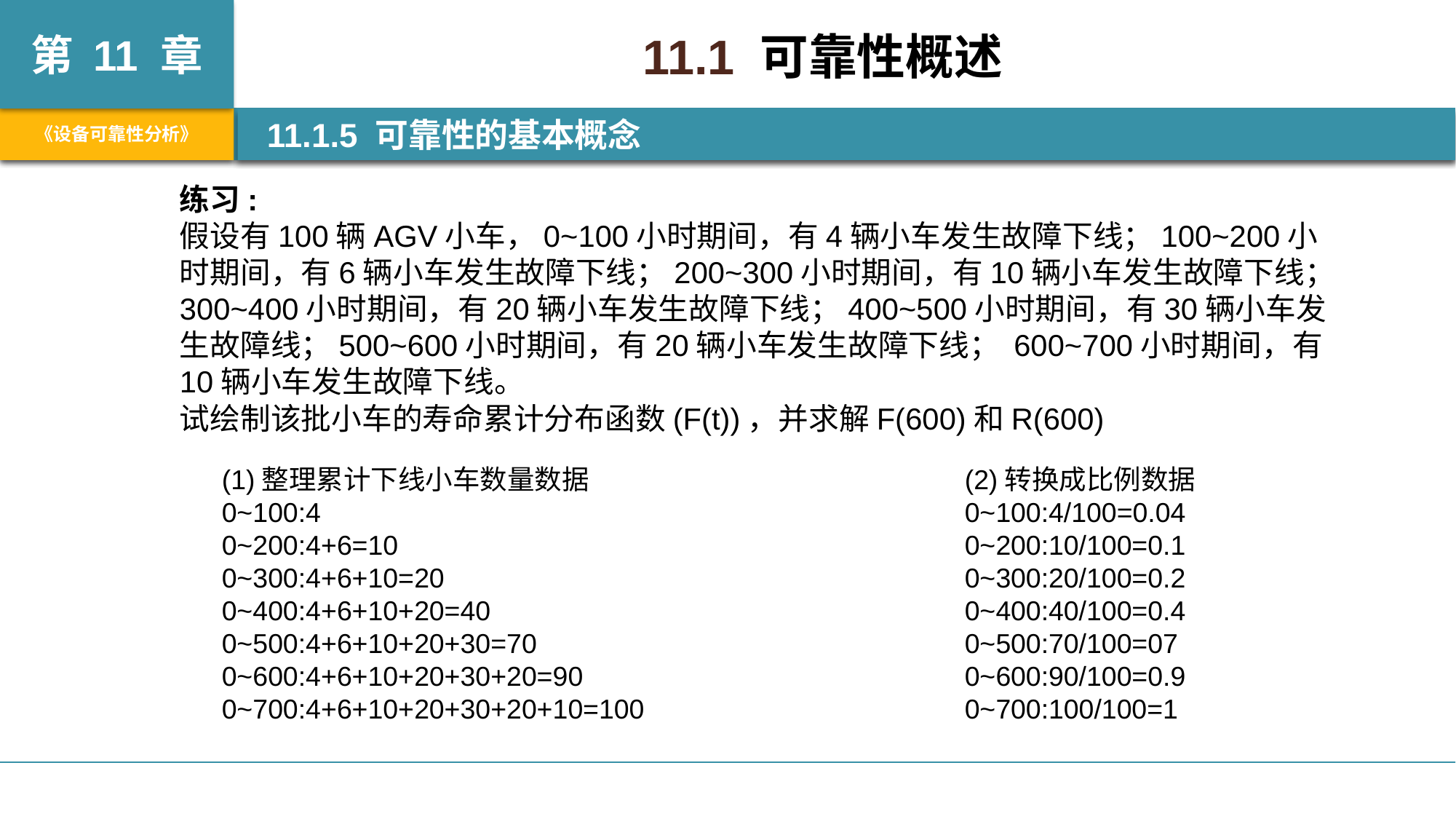

11.1 可靠性概述
  11.1.5 可靠性的基本概念
练习:
假设有100辆AGV小车，0~100小时期间，有4辆小车发生故障下线；100~200小时期间，有6辆小车发生故障下线；200~300小时期间，有10辆小车发生故障下线；300~400小时期间，有20辆小车发生故障下线；400~500小时期间，有30辆小车发生故障线；500~600小时期间，有20辆小车发生故障下线； 600~700小时期间，有10辆小车发生故障下线。
试绘制该批小车的寿命累计分布函数(F(t))，并求解F(600)和R(600)
(2)转换成比例数据0~100:4/100=0.04
0~200:10/100=0.1
0~300:20/100=0.2
0~400:40/100=0.4
0~500:70/100=07
0~600:90/100=0.9
0~700:100/100=1
(1)整理累计下线小车数量数据
0~100:4
0~200:4+6=10
0~300:4+6+10=20
0~400:4+6+10+20=40
0~500:4+6+10+20+30=70
0~600:4+6+10+20+30+20=90
0~700:4+6+10+20+30+20+10=100